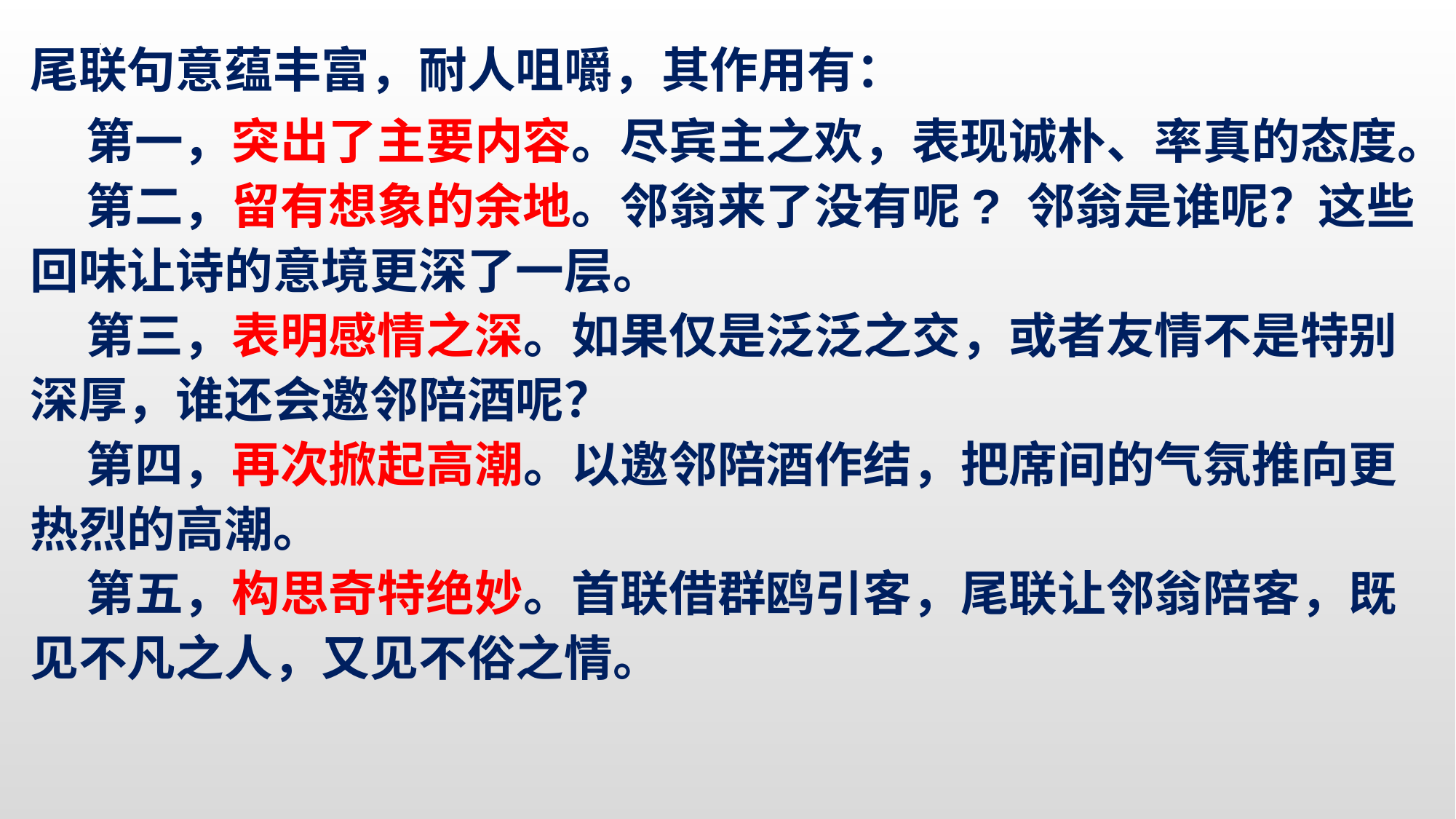

尾联句意蕴丰富，耐人咀嚼，其作用有：
    第一，突出了主要内容。尽宾主之欢，表现诚朴、率真的态度。
    第二，留有想象的余地。邻翁来了没有呢? 邻翁是谁呢？这些回味让诗的意境更深了一层。
    第三，表明感情之深。如果仅是泛泛之交，或者友情不是特别深厚，谁还会邀邻陪酒呢？
    第四，再次掀起高潮。以邀邻陪酒作结，把席间的气氛推向更热烈的高潮。
    第五，构思奇特绝妙。首联借群鸥引客，尾联让邻翁陪客，既见不凡之人，又见不俗之情。